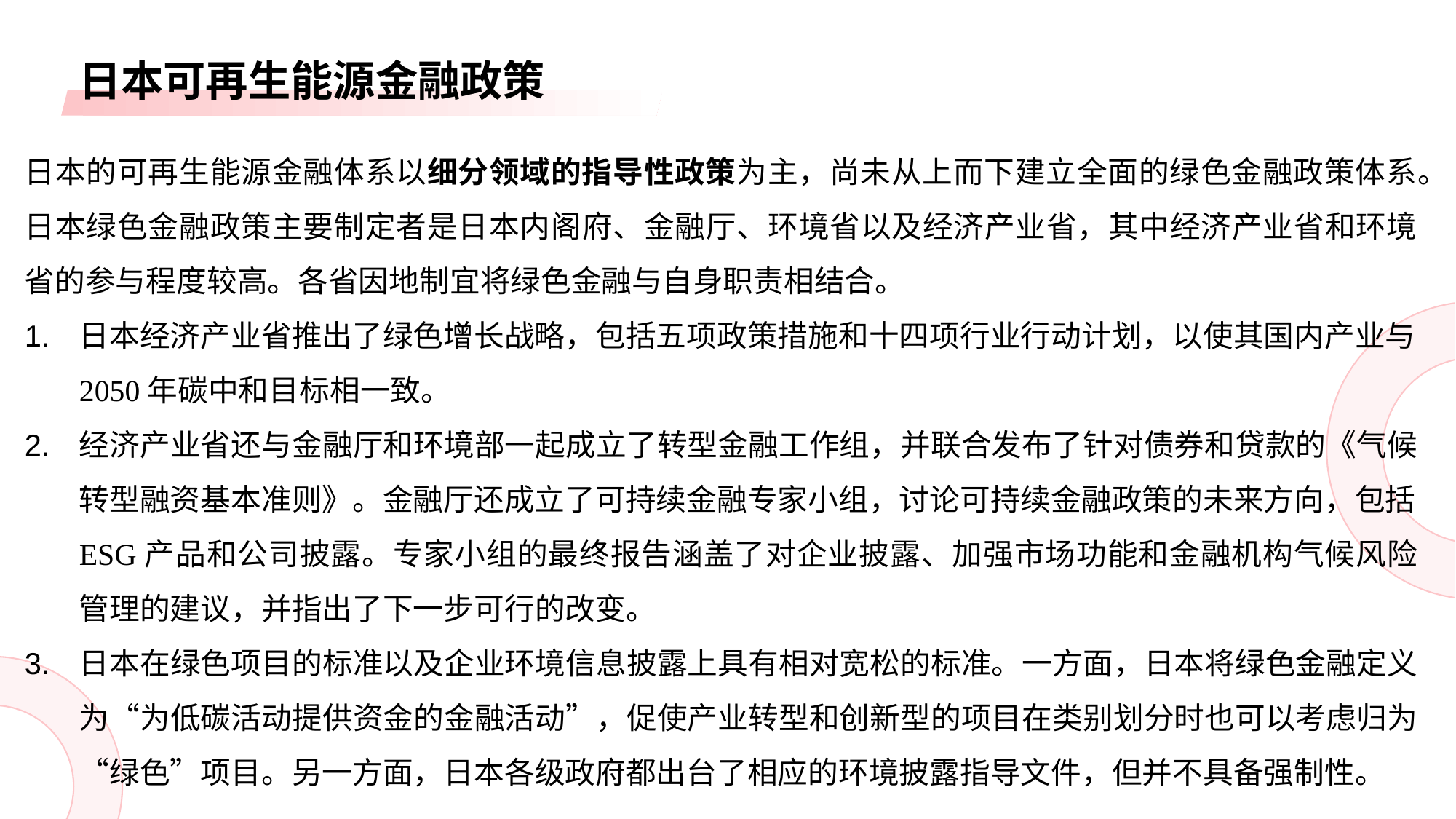

日本可再生能源金融政策

日本的可再生能源金融体系以细分领域的指导性政策为主，尚未从上而下建立全面的绿色金融政策体系。日本绿色金融政策主要制定者是日本内阁府、金融厅、环境省以及经济产业省，其中经济产业省和环境省的参与程度较高。各省因地制宜将绿色金融与自身职责相结合。
日本经济产业省推出了绿色增长战略，包括五项政策措施和十四项行业行动计划，以使其国内产业与2050年碳中和目标相一致。
经济产业省还与金融厅和环境部一起成立了转型金融工作组，并联合发布了针对债券和贷款的《气候转型融资基本准则》。金融厅还成立了可持续金融专家小组，讨论可持续金融政策的未来方向，包括ESG产品和公司披露。专家小组的最终报告涵盖了对企业披露、加强市场功能和金融机构气候风险管理的建议，并指出了下一步可行的改变。
日本在绿色项目的标准以及企业环境信息披露上具有相对宽松的标准。一方面，日本将绿色金融定义为“为低碳活动提供资金的金融活动”，促使产业转型和创新型的项目在类别划分时也可以考虑归为“绿色”项目。另一方面，日本各级政府都出台了相应的环境披露指导文件，但并不具备强制性。